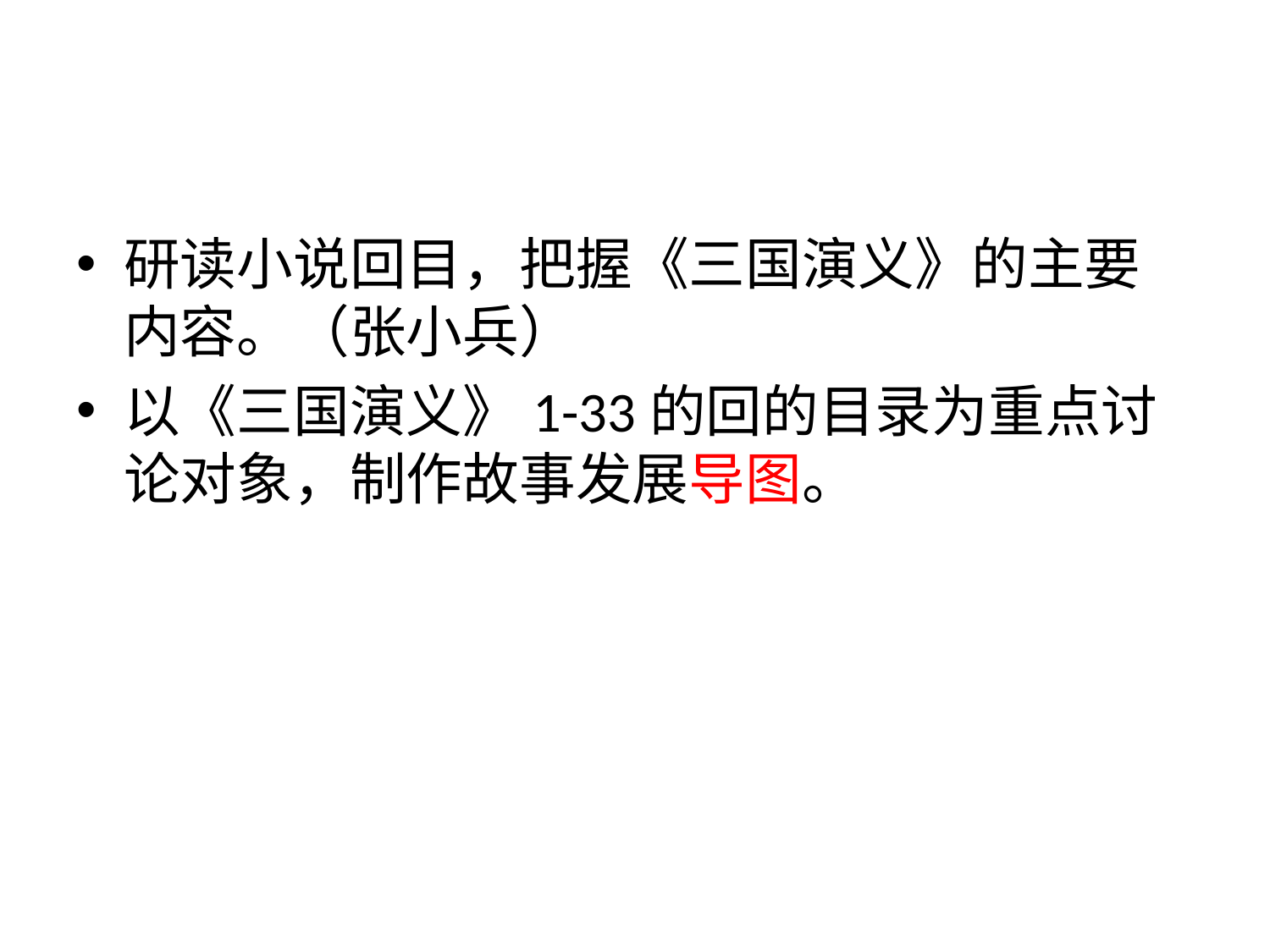

#
研读小说回目，把握《三国演义》的主要内容。（张小兵）
以《三国演义》1-33的回的目录为重点讨论对象，制作故事发展导图。